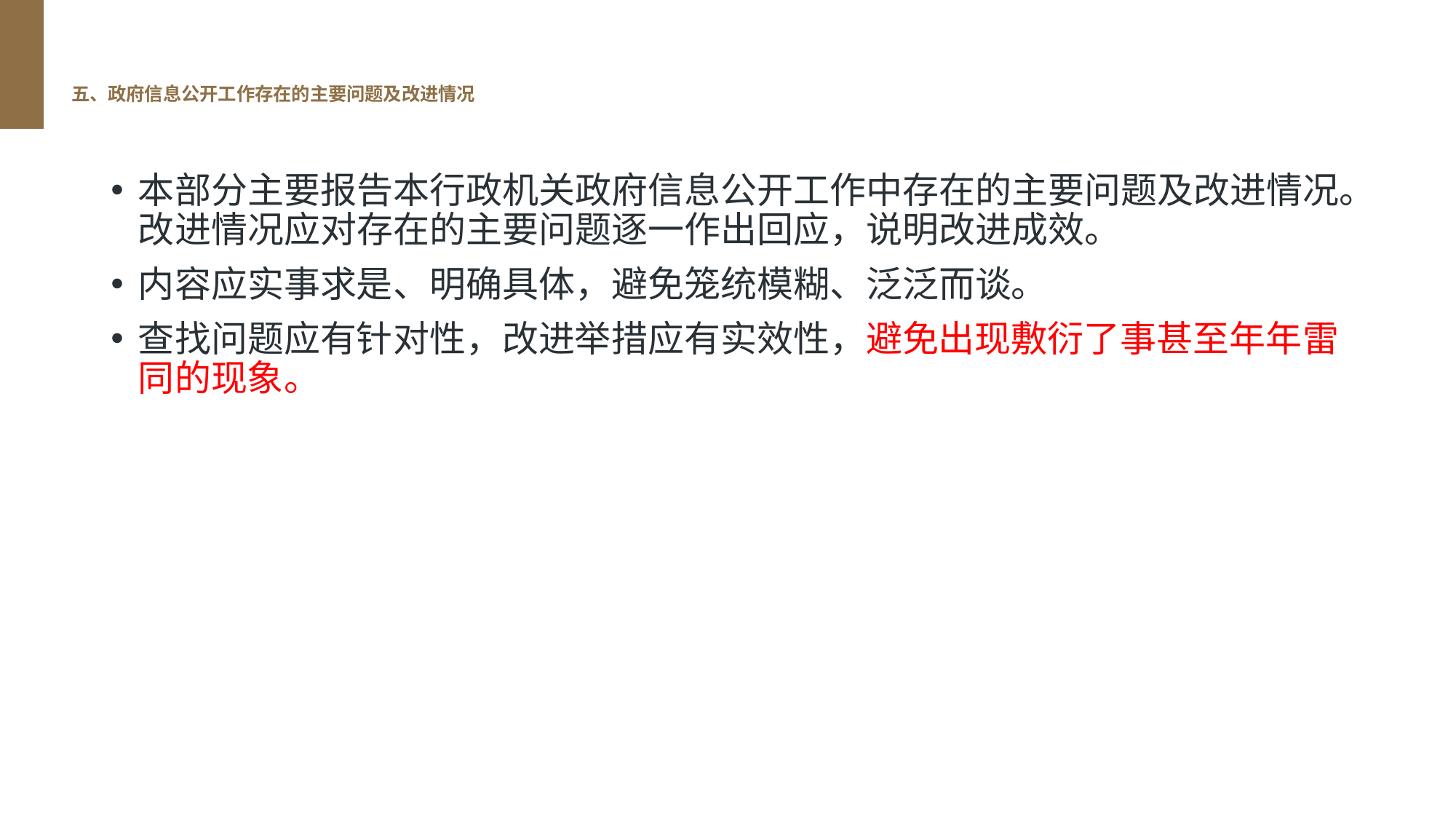

# 五、政府信息公开工作存在的主要问题及改进情况
本部分主要报告本行政机关政府信息公开工作中存在的主要问题及改进情况。改进情况应对存在的主要问题逐一作出回应，说明改进成效。
内容应实事求是、明确具体，避免笼统模糊、泛泛而谈。
查找问题应有针对性，改进举措应有实效性，避免出现敷衍了事甚至年年雷同的现象。